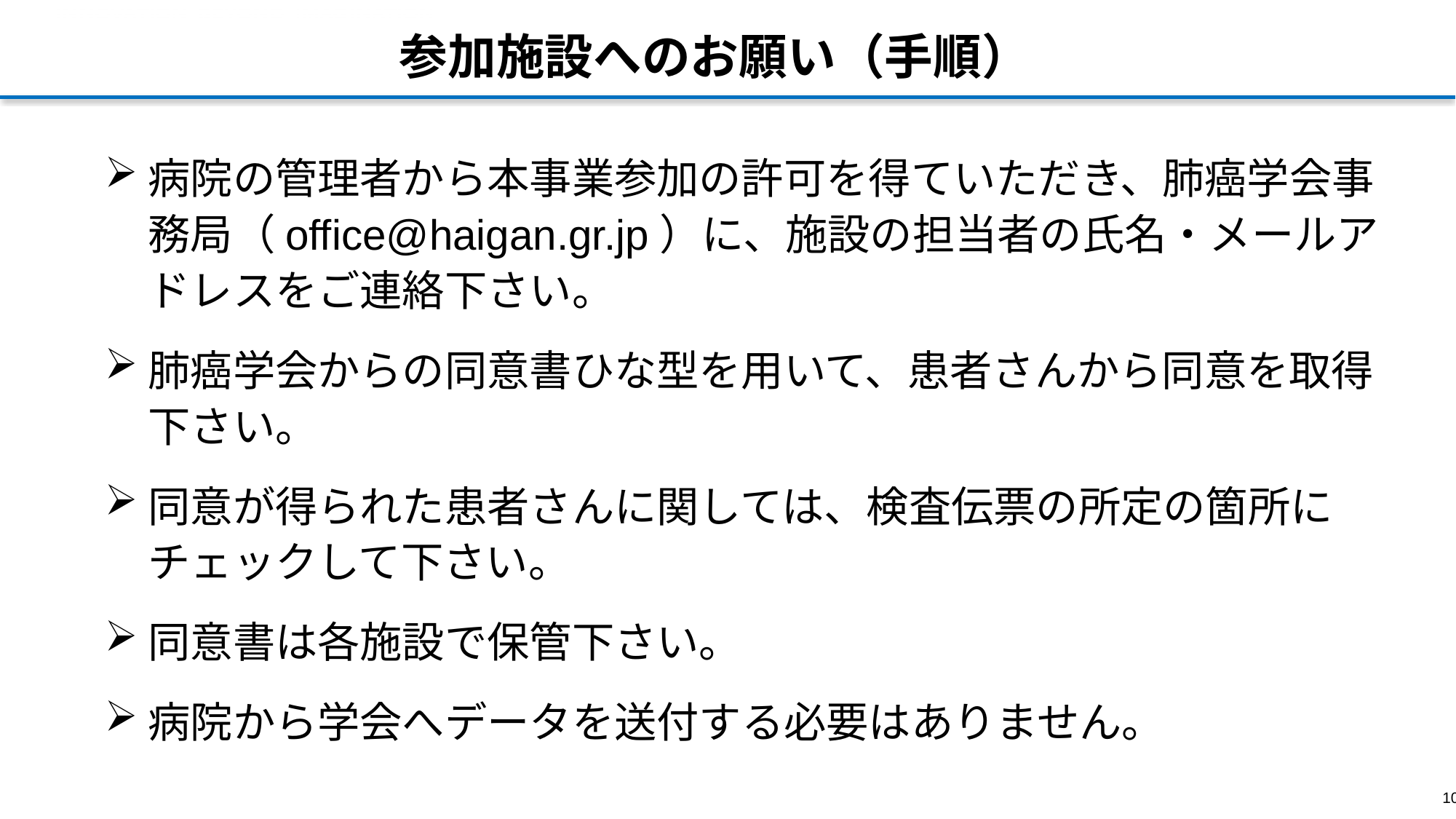

参加施設へのお願い（手順）

病院の管理者から本事業参加の許可を得ていただき、肺癌学会事務局（office@haigan.gr.jp）に、施設の担当者の氏名・メールアドレスをご連絡下さい。

肺癌学会からの同意書ひな型を用いて、患者さんから同意を取得下さい。

同意が得られた患者さんに関しては、検査伝票の所定の箇所にチェックして下さい。

同意書は各施設で保管下さい。

病院から学会へデータを送付する必要はありません。